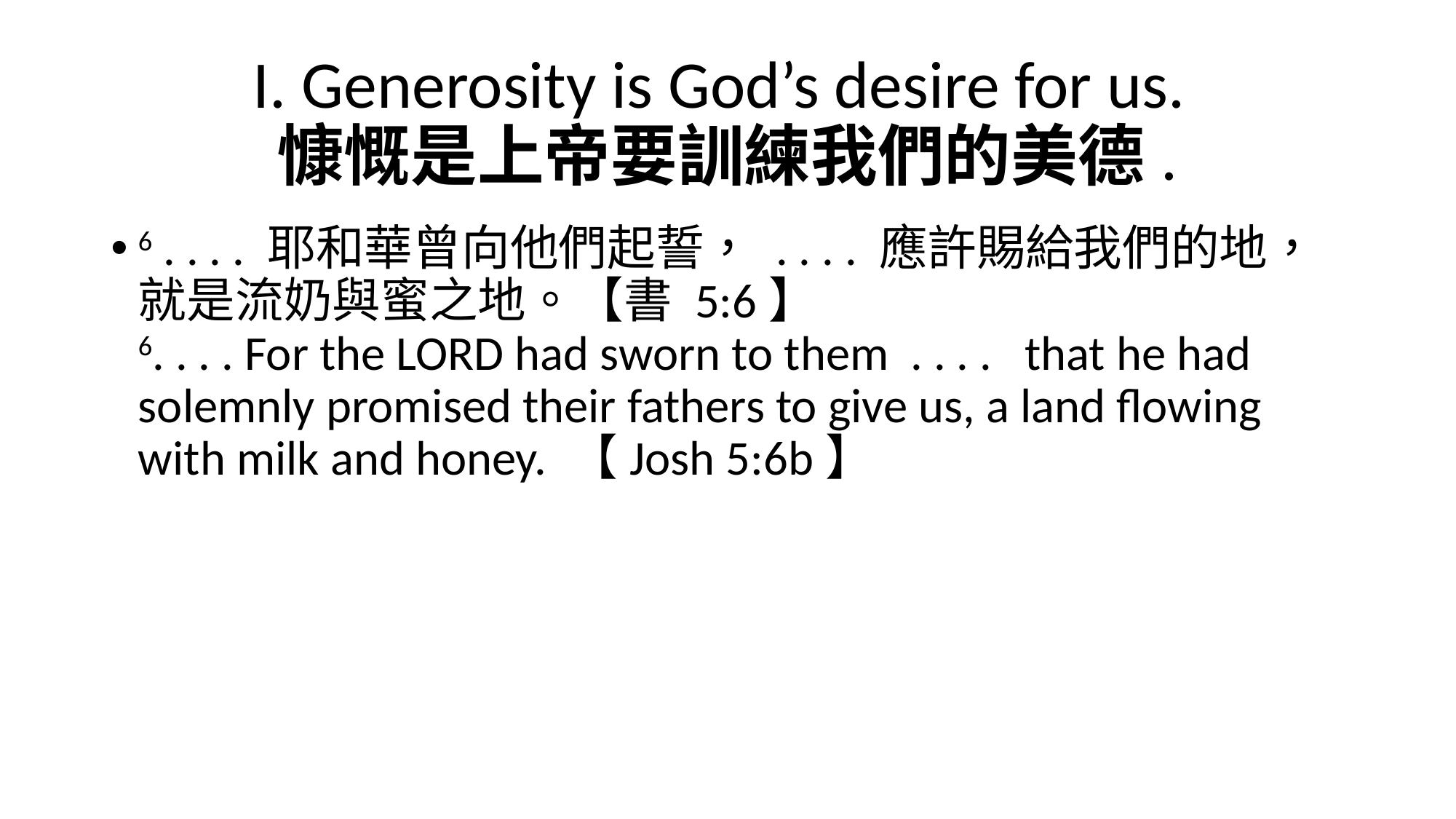

# I. Generosity is God’s desire for us. 慷慨是上帝要訓練我們的美德.
6 . . . . 耶和華曾向他們起誓， . . . . 應許賜給我們的地，就是流奶與蜜之地。【書 5:6】
6. . . . For the LORD had sworn to them  . . . .   that he had solemnly promised their fathers to give us, a land flowing with milk and honey. 【Josh 5:6b】